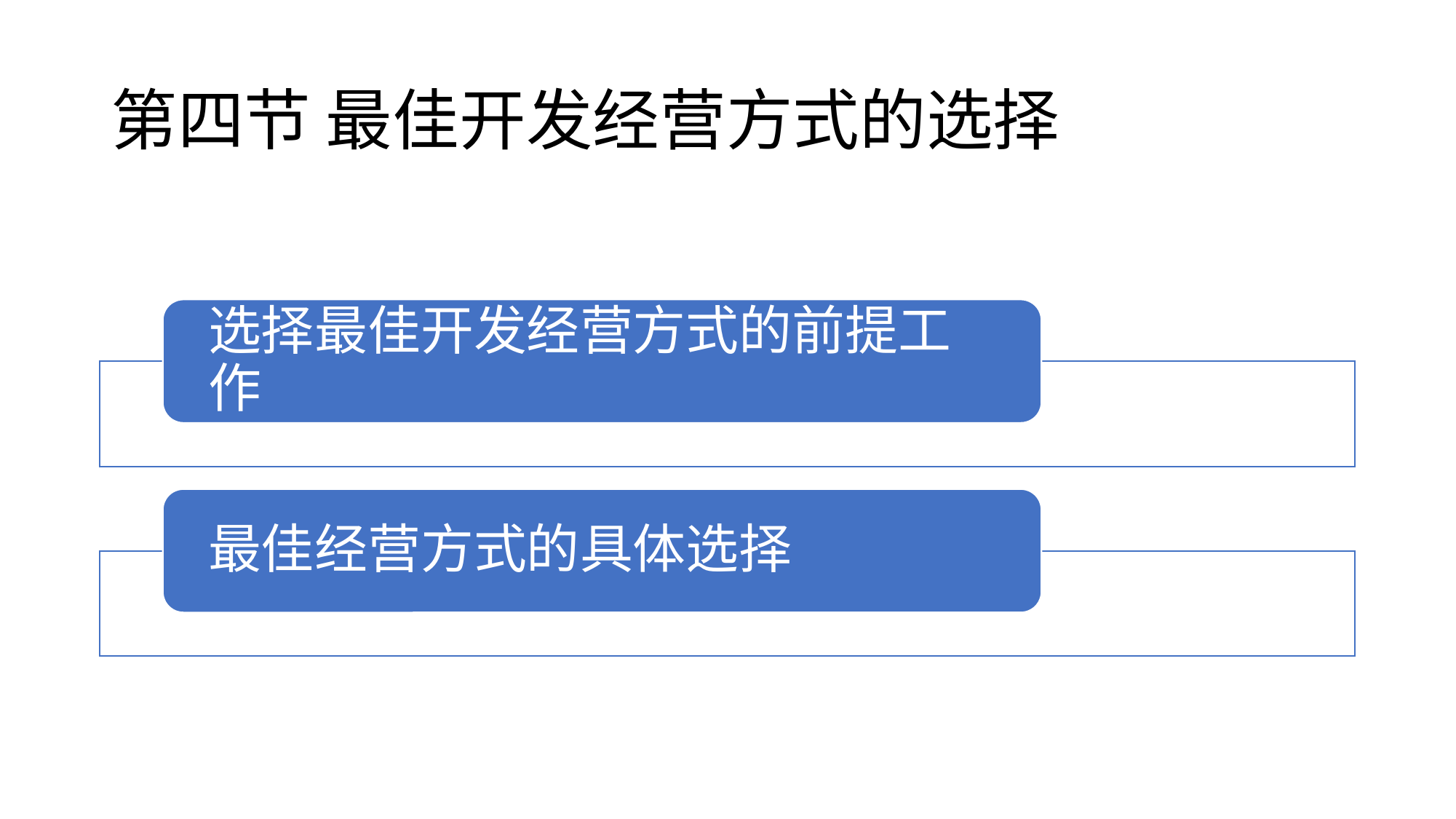

# 第四节 最佳开发经营方式的选择
选择最佳开发经营方式的前提工作
最佳经营方式的具体选择